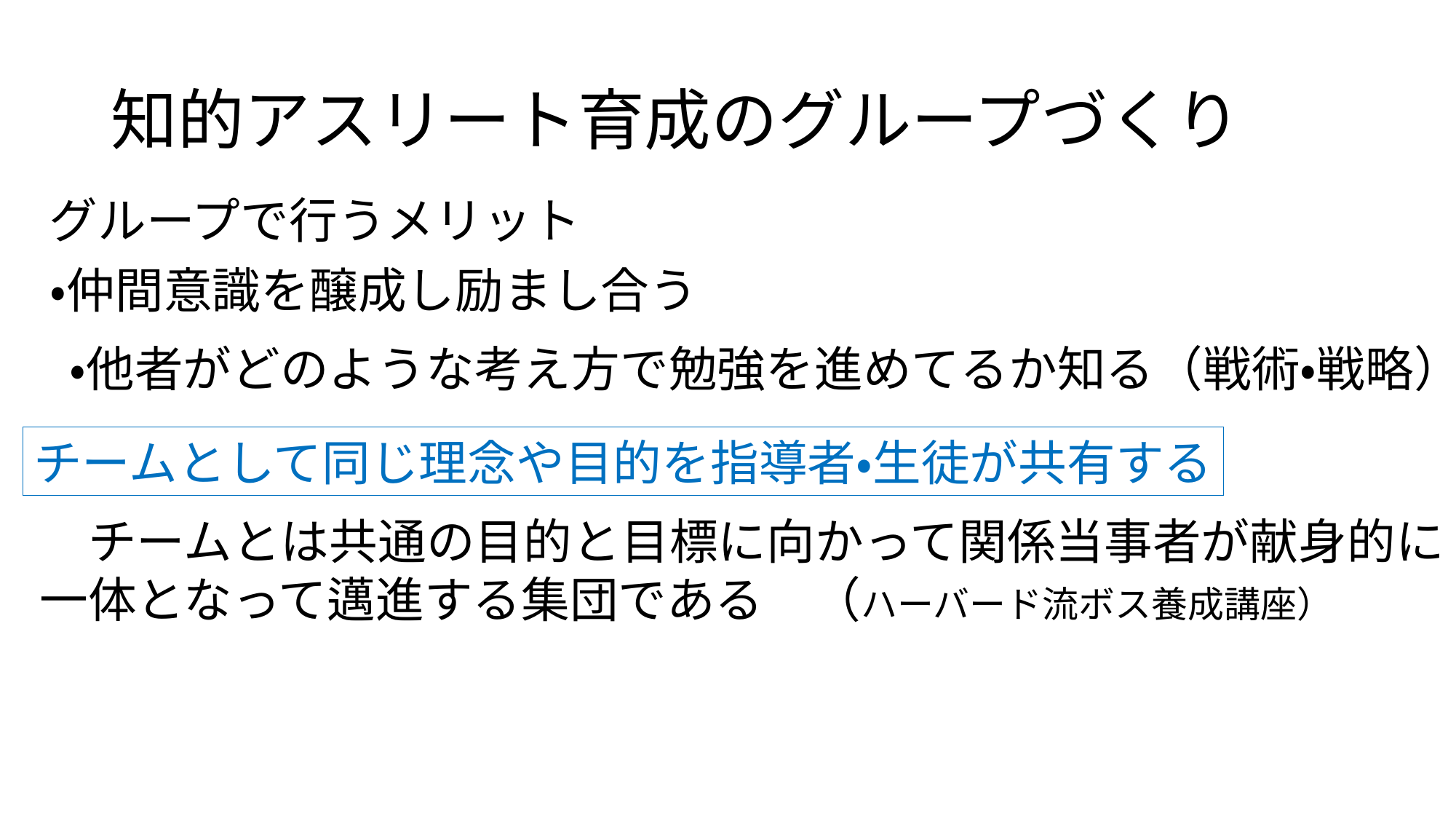

# 知的アスリート育成のグループづくり
グループで行うメリット
・仲間意識を醸成し励まし合う
・他者がどのような考え方で勉強を進めてるか知る（戦術・戦略）
チームとして同じ理念や目的を指導者・生徒が共有する
　チームとは共通の目的と目標に向かって関係当事者が献身的に
一体となって邁進する集団である　（ハーバード流ボス養成講座）